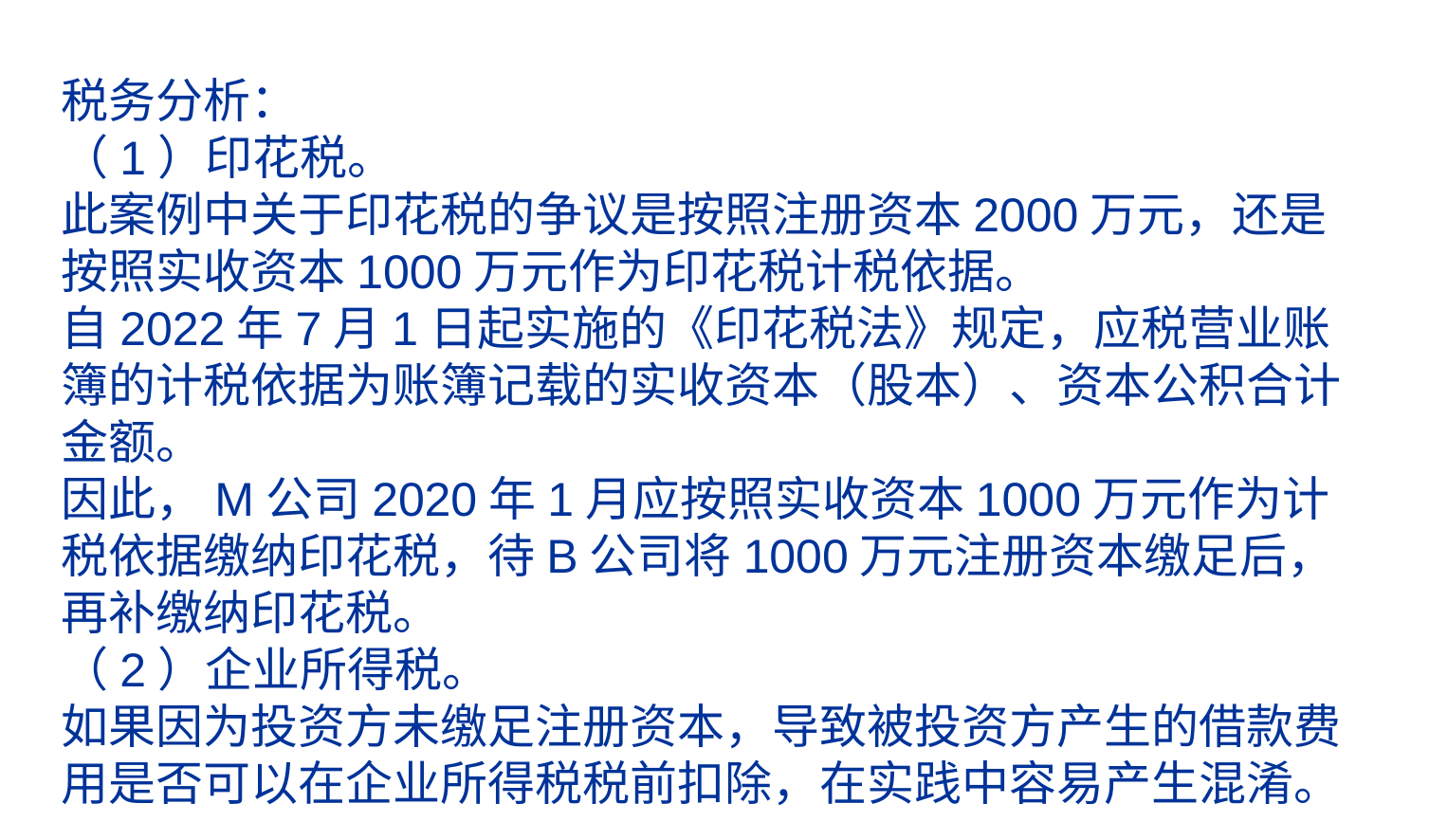

# 税务分析： （1）印花税。 此案例中关于印花税的争议是按照注册资本2000万元，还是按照实收资本1000万元作为印花税计税依据。 自2022年7月1日起实施的《印花税法》规定，应税营业账簿的计税依据为账簿记载的实收资本（股本）、资本公积合计金额。 因此，M公司2020年1月应按照实收资本1000万元作为计税依据缴纳印花税，待B公司将1000万元注册资本缴足后，再补缴纳印花税。 （2）企业所得税。 如果因为投资方未缴足注册资本，导致被投资方产生的借款费用是否可以在企业所得税税前扣除，在实践中容易产生混淆。